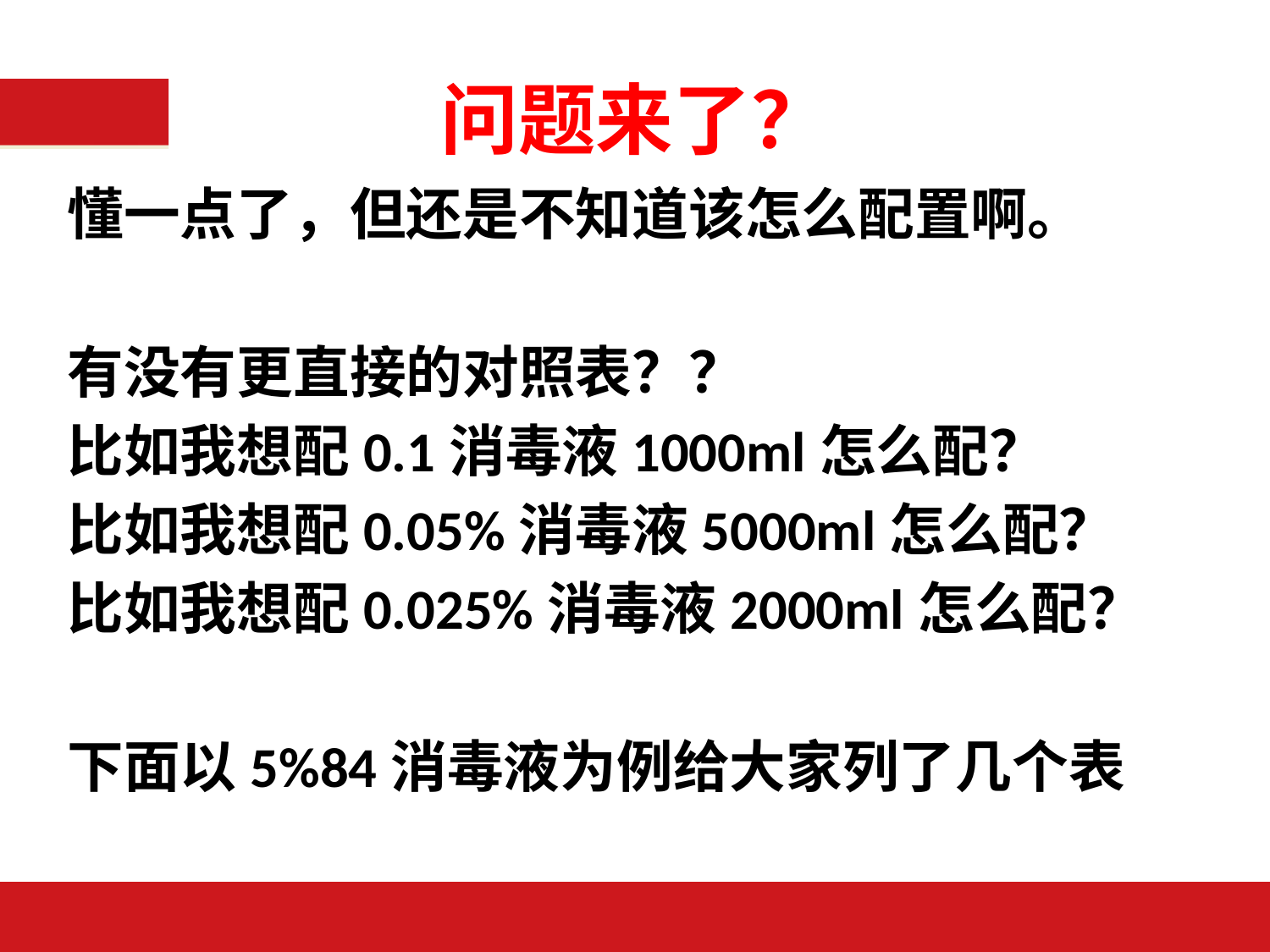

# 问题来了？
懂一点了，但还是不知道该怎么配置啊。

有没有更直接的对照表？？
比如我想配0.1消毒液1000ml怎么配？
比如我想配0.05%消毒液5000ml怎么配？
比如我想配0.025%消毒液2000ml怎么配？

下面以5%84消毒液为例给大家列了几个表